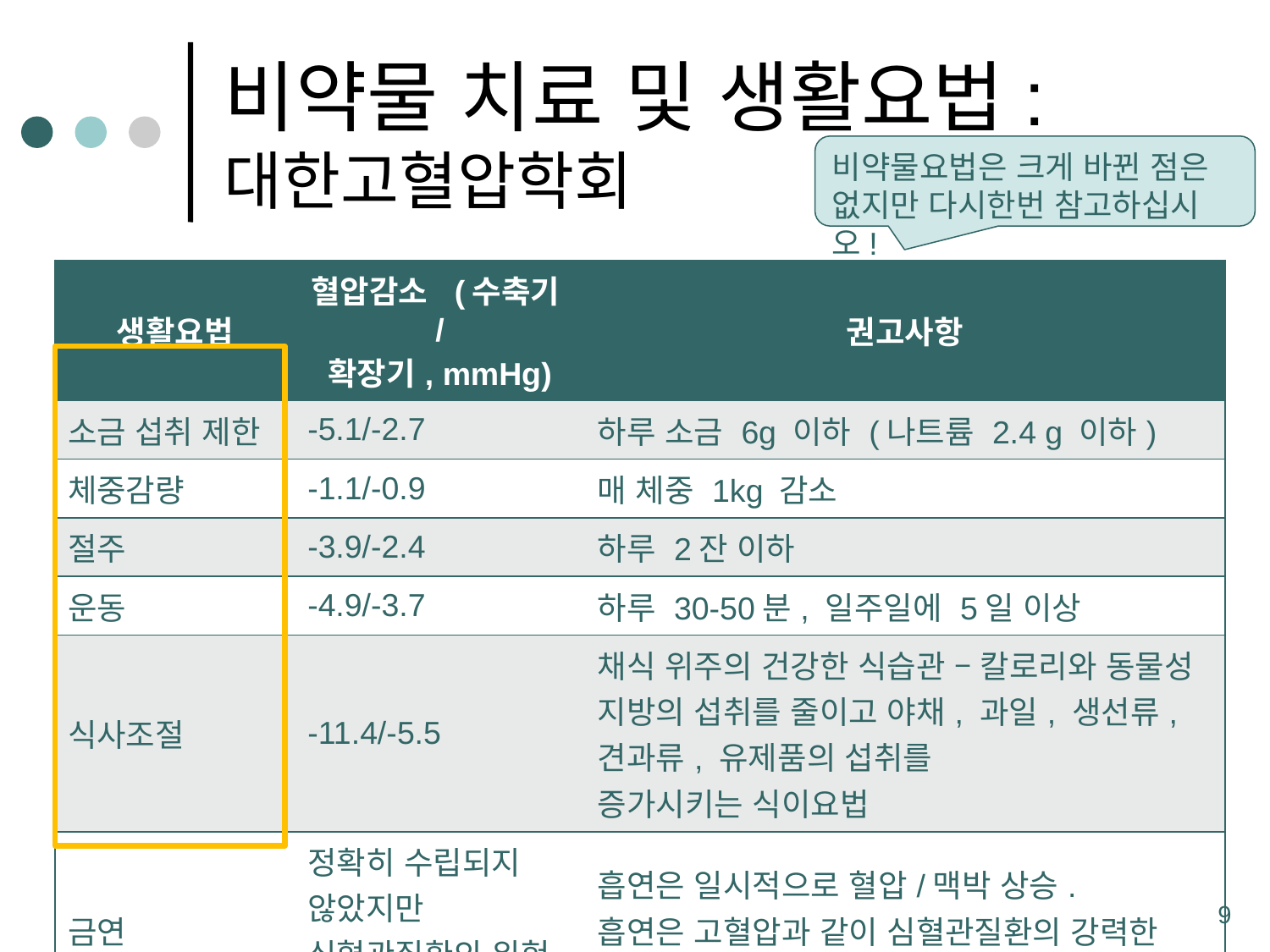

# 비약물 치료 및 생활요법: 대한고혈압학회
비약물요법은 크게 바뀐 점은 없지만 다시한번 참고하십시오!
| 생활요법 | 혈압감소 (수축기/ 확장기, mmHg) | 권고사항 |
| --- | --- | --- |
| 소금 섭취 제한 | -5.1/-2.7 | 하루 소금 6g 이하 (나트륨 2.4 g 이하) |
| 체중감량 | -1.1/-0.9 | 매 체중 1kg 감소 |
| 절주 | -3.9/-2.4 | 하루 2잔 이하 |
| 운동 | -4.9/-3.7 | 하루 30-50분, 일주일에 5일 이상 |
| 식사조절 | -11.4/-5.5 | 채식 위주의 건강한 식습관 – 칼로리와 동물성 지방의 섭취를 줄이고 야채, 과일, 생선류, 견과류, 유제품의 섭취를 증가시키는 식이요법 |
| 금연 | 정확히 수립되지 않았지만 심혈관질환의 위험 감소 | 흡연은 일시적으로 혈압/맥박 상승. 흡연은 고혈압과 같이 심혈관질환의 강력한 위험인자이기 때문에 금연이 강력 권고됨 |
| 기타 | 카페인 섭취 감소: 카페인은 혈압의 급격 상승을 유발할 수 있음 스트레스 해소: 스트레스 혈압 상승 |  |

9